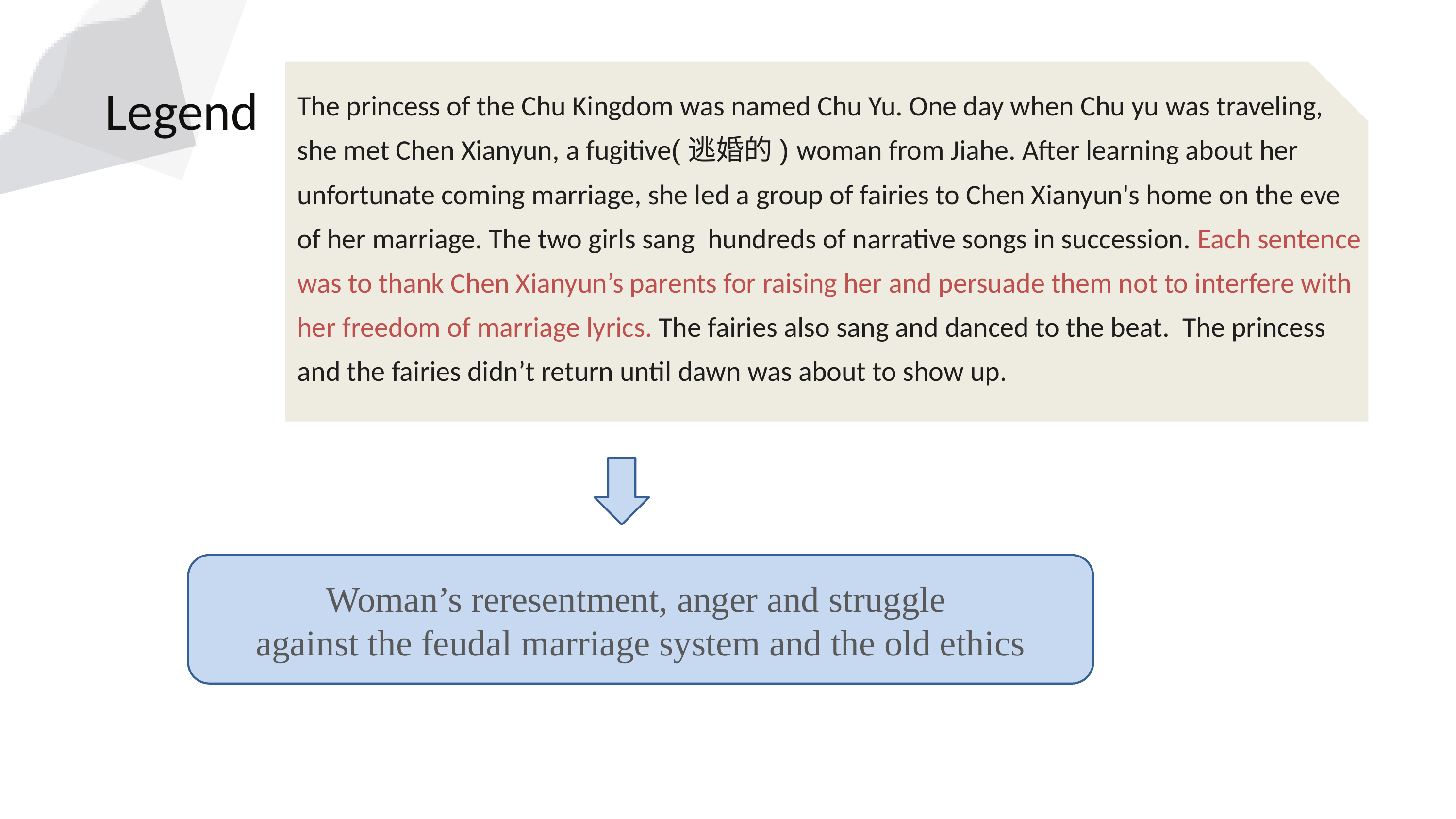

Legend
The princess of the Chu Kingdom was named Chu Yu. One day when Chu yu was traveling, she met Chen Xianyun, a fugitive(逃婚的) woman from Jiahe. After learning about her unfortunate coming marriage, she led a group of fairies to Chen Xianyun's home on the eve of her marriage. The two girls sang  hundreds of narrative songs in succession. Each sentence was to thank Chen Xianyun’s parents for raising her and persuade them not to interfere with her freedom of marriage lyrics. The fairies also sang and danced to the beat.  The princess and the fairies didn’t return until dawn was about to show up.

Woman’s reresentment, anger and struggle
against the feudal marriage system and the old ethics